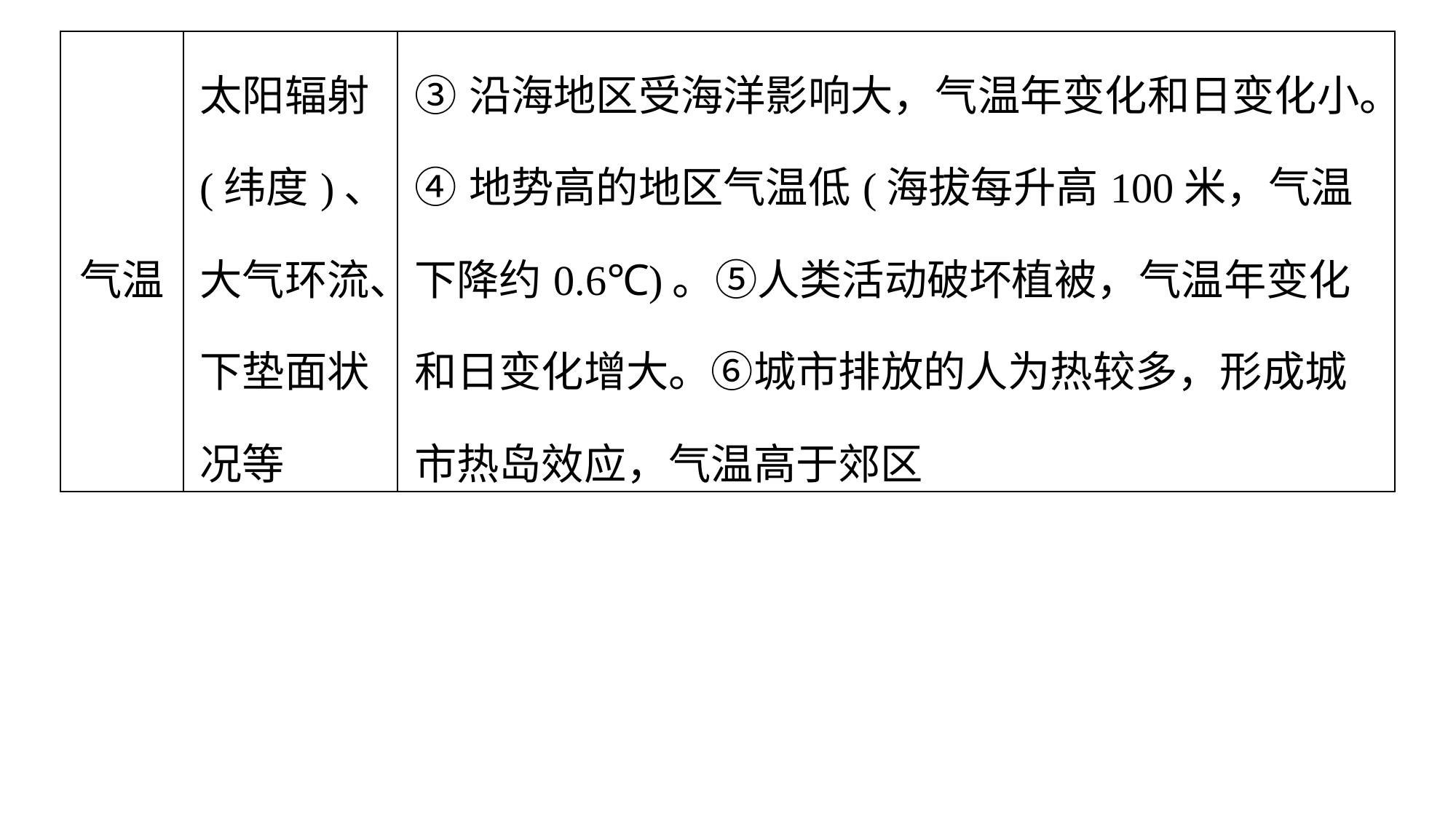

| 气温 | 太阳辐射 (纬度)、大气环流、下垫面状况等 | ③沿海地区受海洋影响大，气温年变化和日变化小。 ④地势高的地区气温低(海拔每升高100米，气温下降约0.6℃)。⑤人类活动破坏植被，气温年变化和日变化增大。⑥城市排放的人为热较多，形成城市热岛效应，气温高于郊区 |
| --- | --- | --- |